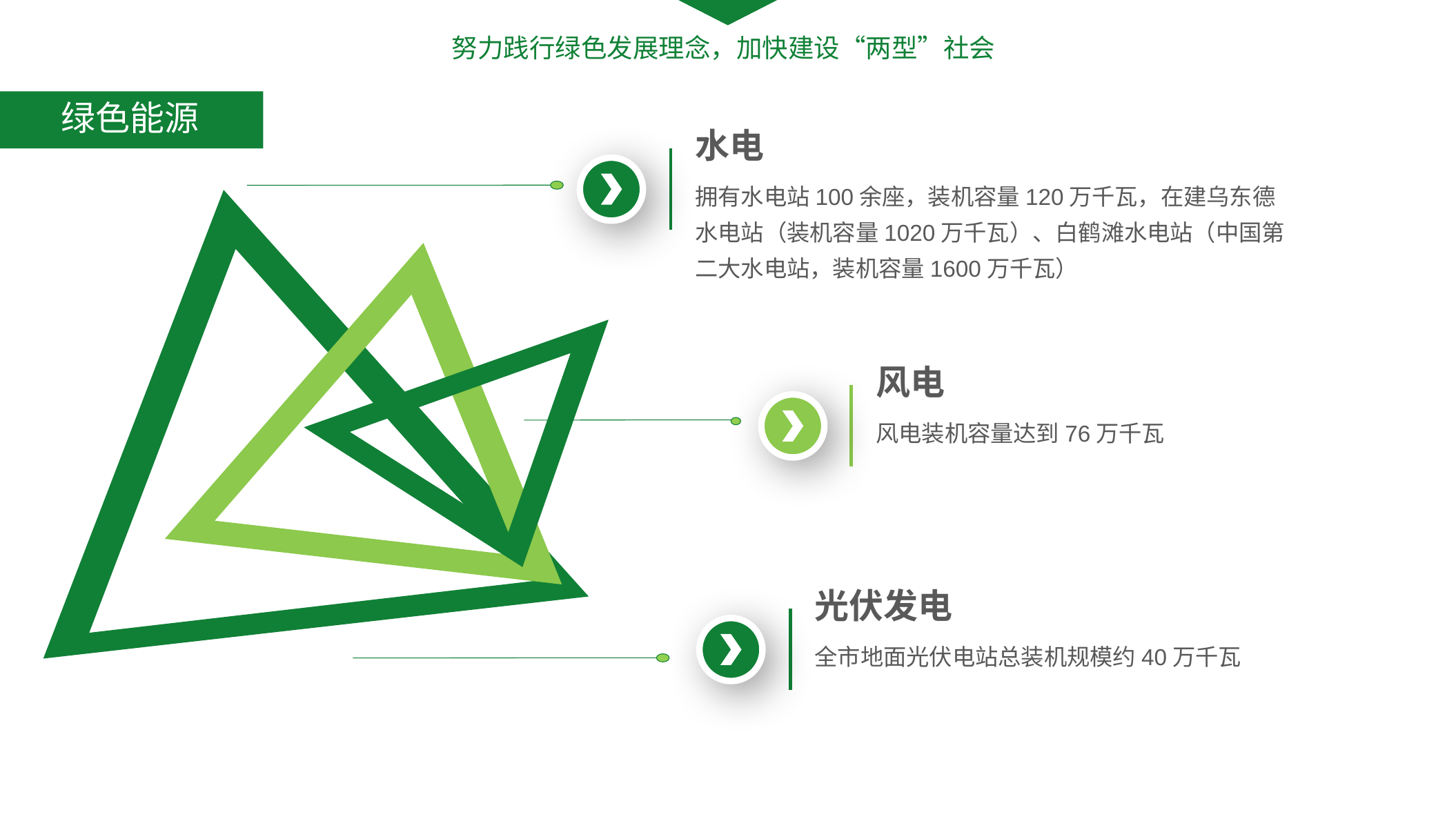

努力践行绿色发展理念，加快建设“两型”社会

绿色能源
水电

拥有水电站100余座，装机容量120万千瓦，在建乌东德水电站（装机容量1020万千瓦）、白鹤滩水电站（中国第二大水电站，装机容量1600万千瓦）

风电

风电装机容量达到76万千瓦

光伏发电

全市地面光伏电站总装机规模约40万千瓦